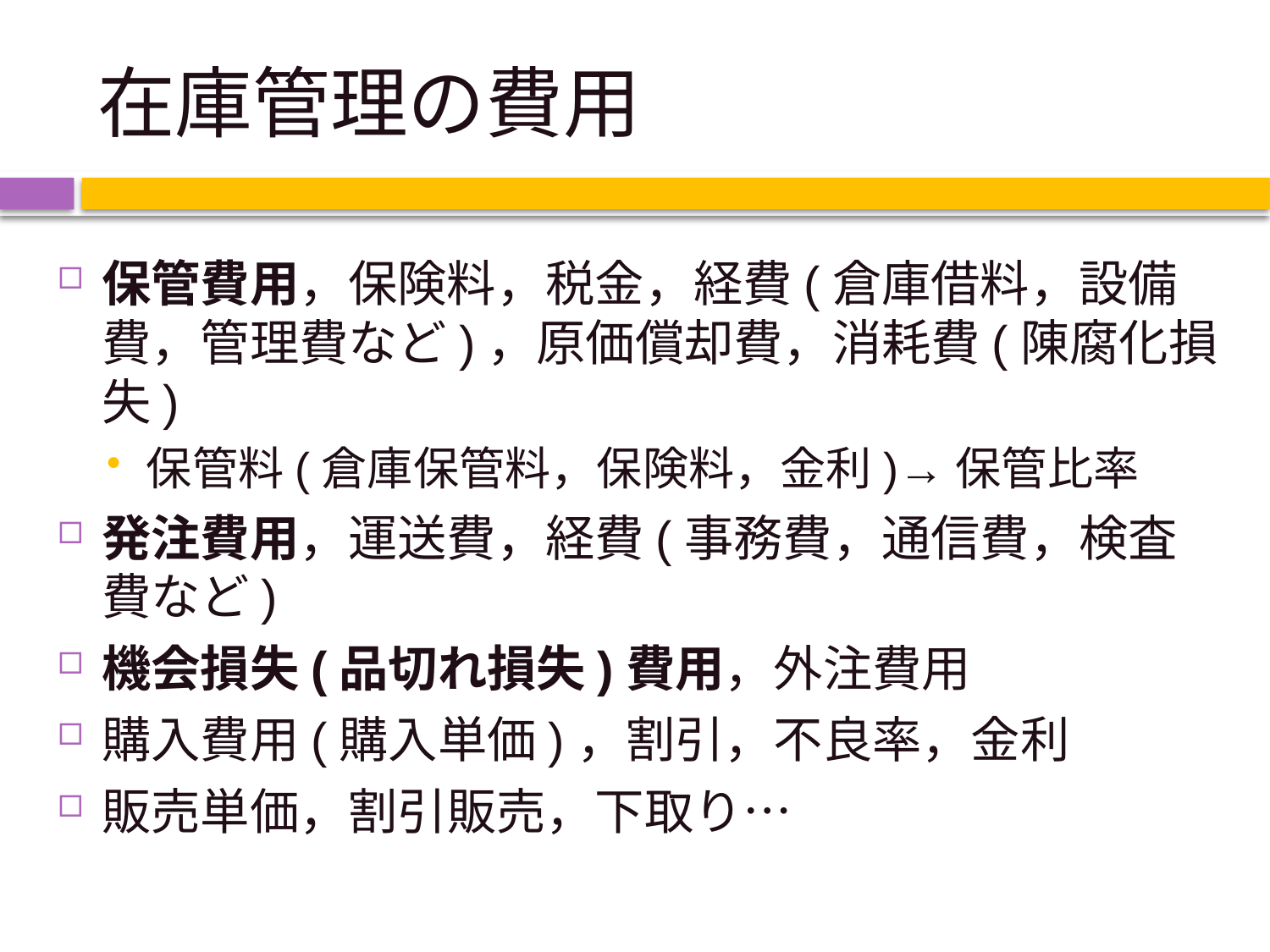

# 在庫管理の費用
保管費用，保険料，税金，経費(倉庫借料，設備費，管理費など)，原価償却費，消耗費(陳腐化損失)
保管料(倉庫保管料，保険料，金利)→保管比率
発注費用，運送費，経費(事務費，通信費，検査費など)
機会損失(品切れ損失)費用，外注費用
購入費用(購入単価)，割引，不良率，金利
販売単価，割引販売，下取り…